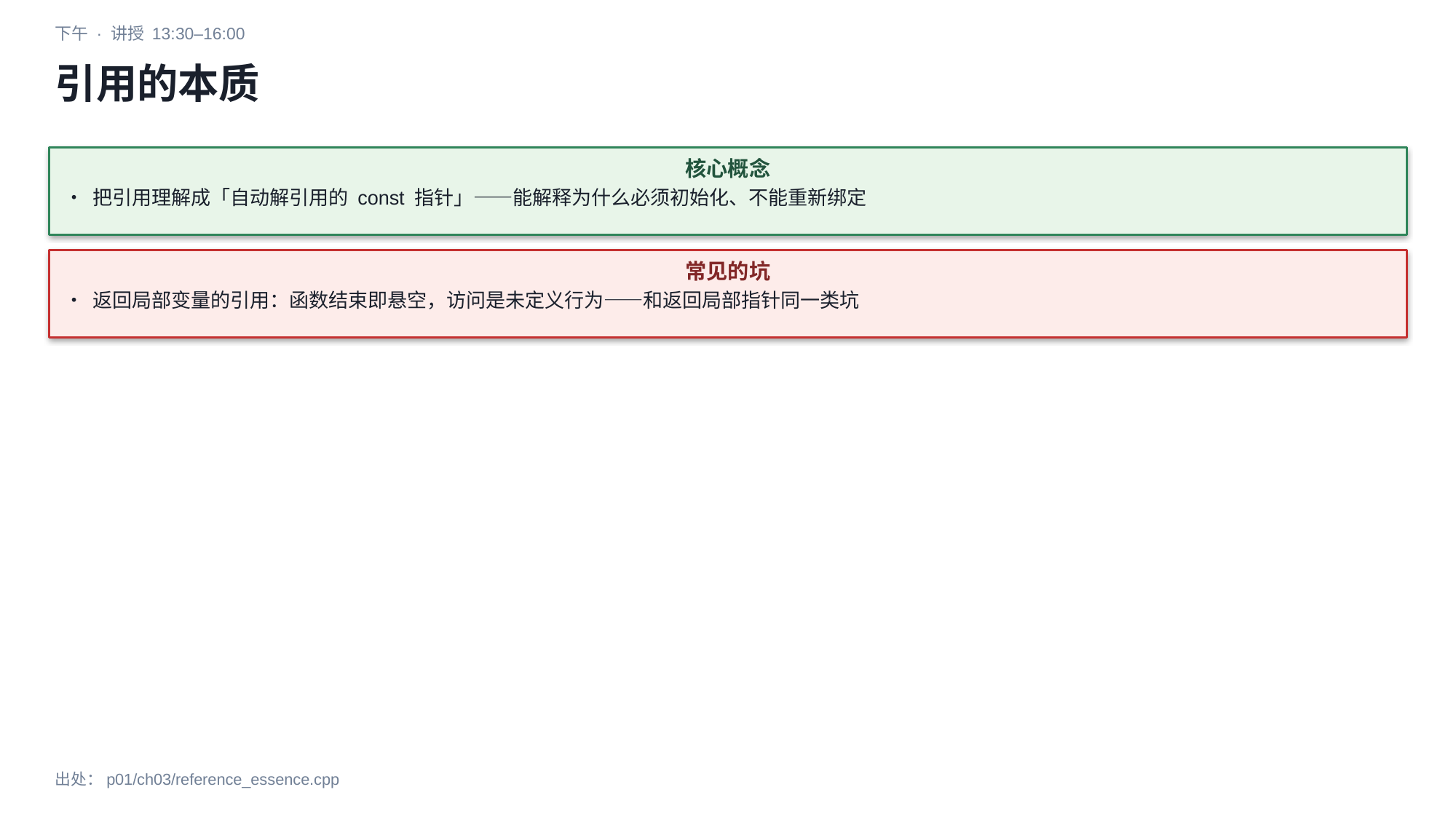

下午 · 讲授 13:30–16:00
引用的本质
核心概念
• 把引用理解成「自动解引用的 const 指针」——能解释为什么必须初始化、不能重新绑定
常见的坑
• 返回局部变量的引用：函数结束即悬空，访问是未定义行为——和返回局部指针同一类坑
出处：p01/ch03/reference_essence.cpp